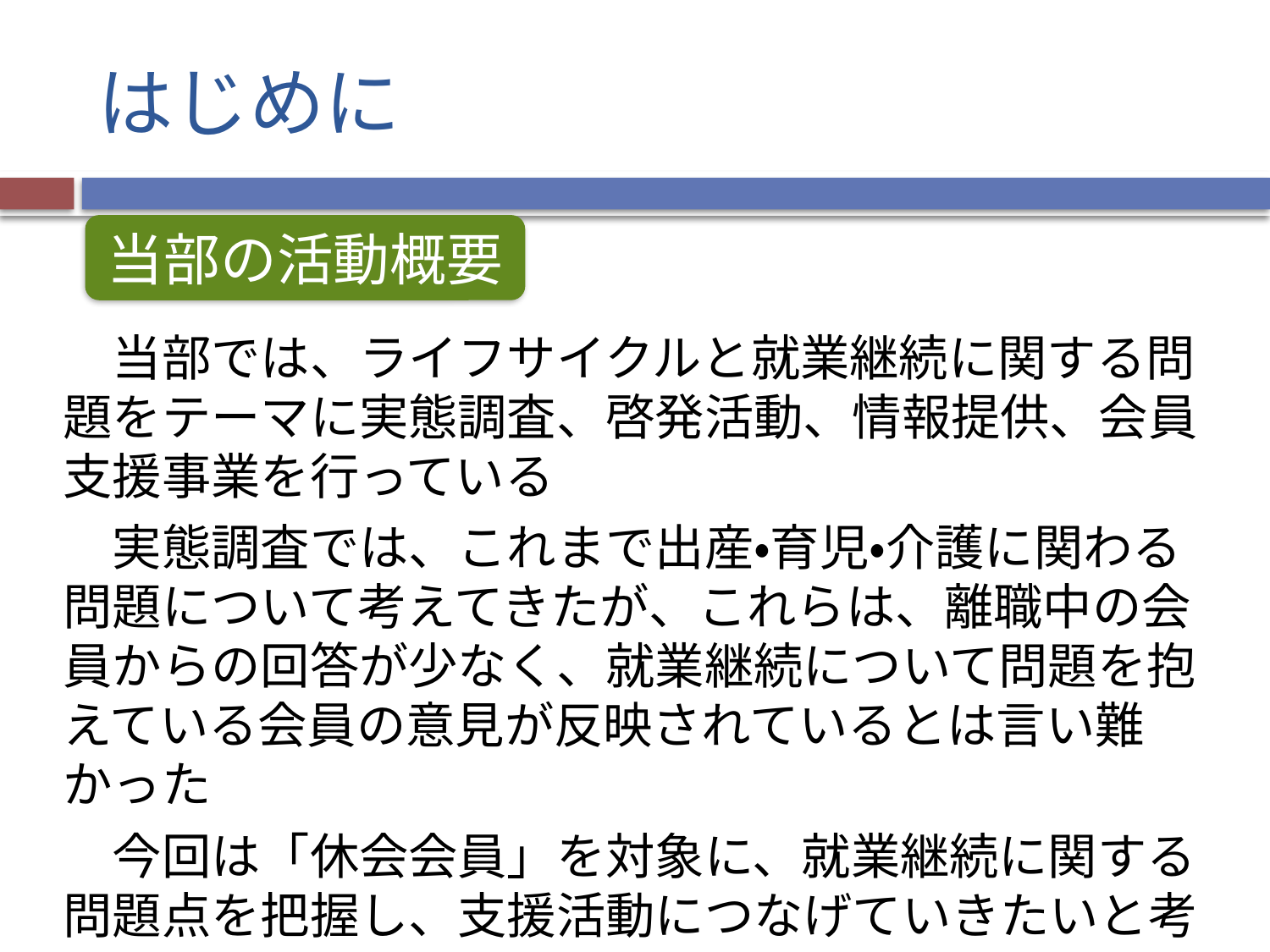

# はじめに
当部の活動概要
　当部では、ライフサイクルと就業継続に関する問題をテーマに実態調査、啓発活動、情報提供、会員支援事業を行っている
　実態調査では、これまで出産・育児・介護に関わる問題について考えてきたが、これらは、離職中の会員からの回答が少なく、就業継続について問題を抱えている会員の意見が反映されているとは言い難かった
　今回は「休会会員」を対象に、就業継続に関する問題点を把握し、支援活動につなげていきたいと考えている